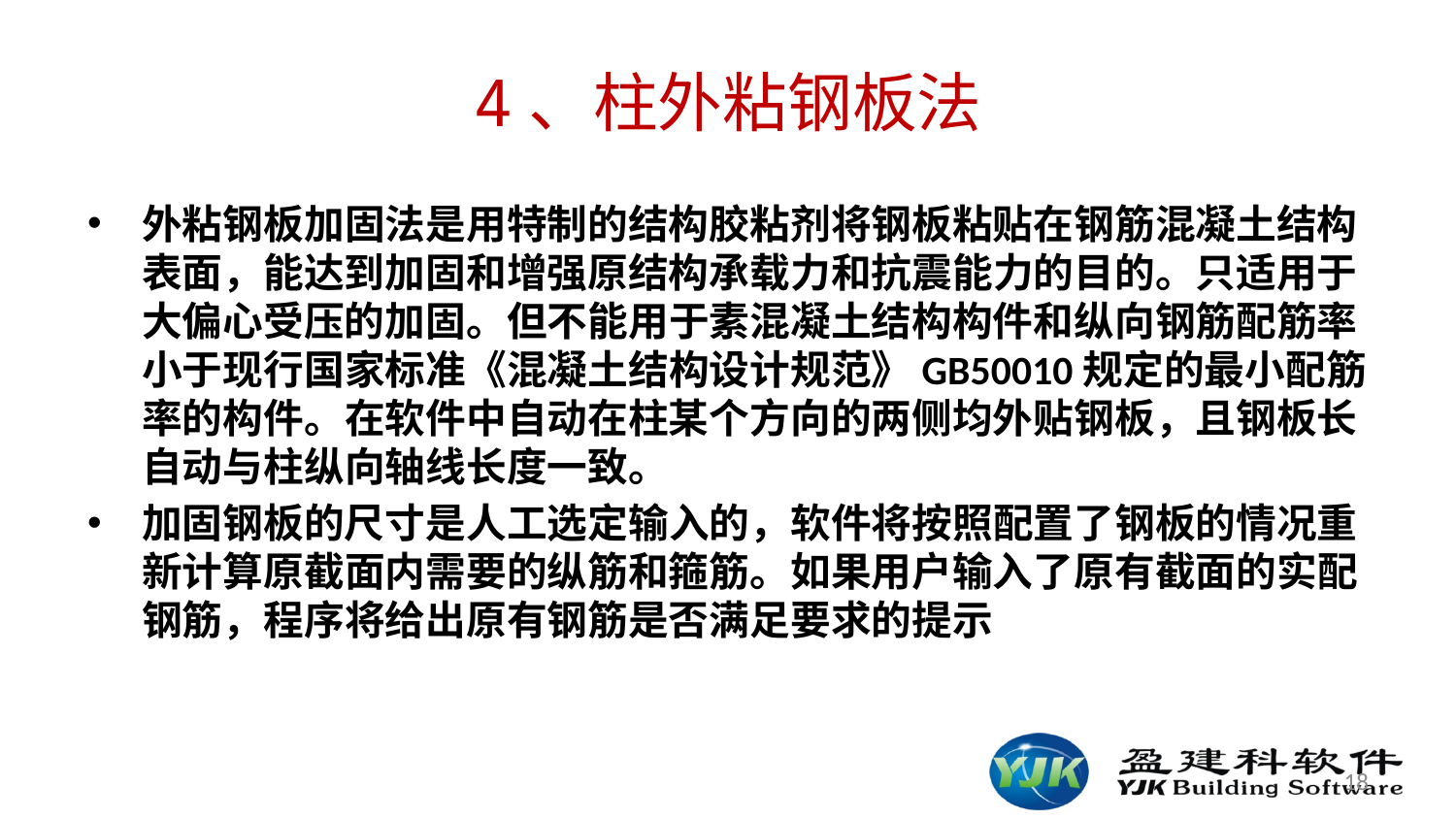

# 4、柱外粘钢板法
外粘钢板加固法是用特制的结构胶粘剂将钢板粘贴在钢筋混凝土结构表面，能达到加固和增强原结构承载力和抗震能力的目的。只适用于大偏心受压的加固。但不能用于素混凝土结构构件和纵向钢筋配筋率小于现行国家标准《混凝土结构设计规范》GB50010规定的最小配筋率的构件。在软件中自动在柱某个方向的两侧均外贴钢板，且钢板长自动与柱纵向轴线长度一致。
加固钢板的尺寸是人工选定输入的，软件将按照配置了钢板的情况重新计算原截面内需要的纵筋和箍筋。如果用户输入了原有截面的实配钢筋，程序将给出原有钢筋是否满足要求的提示
18